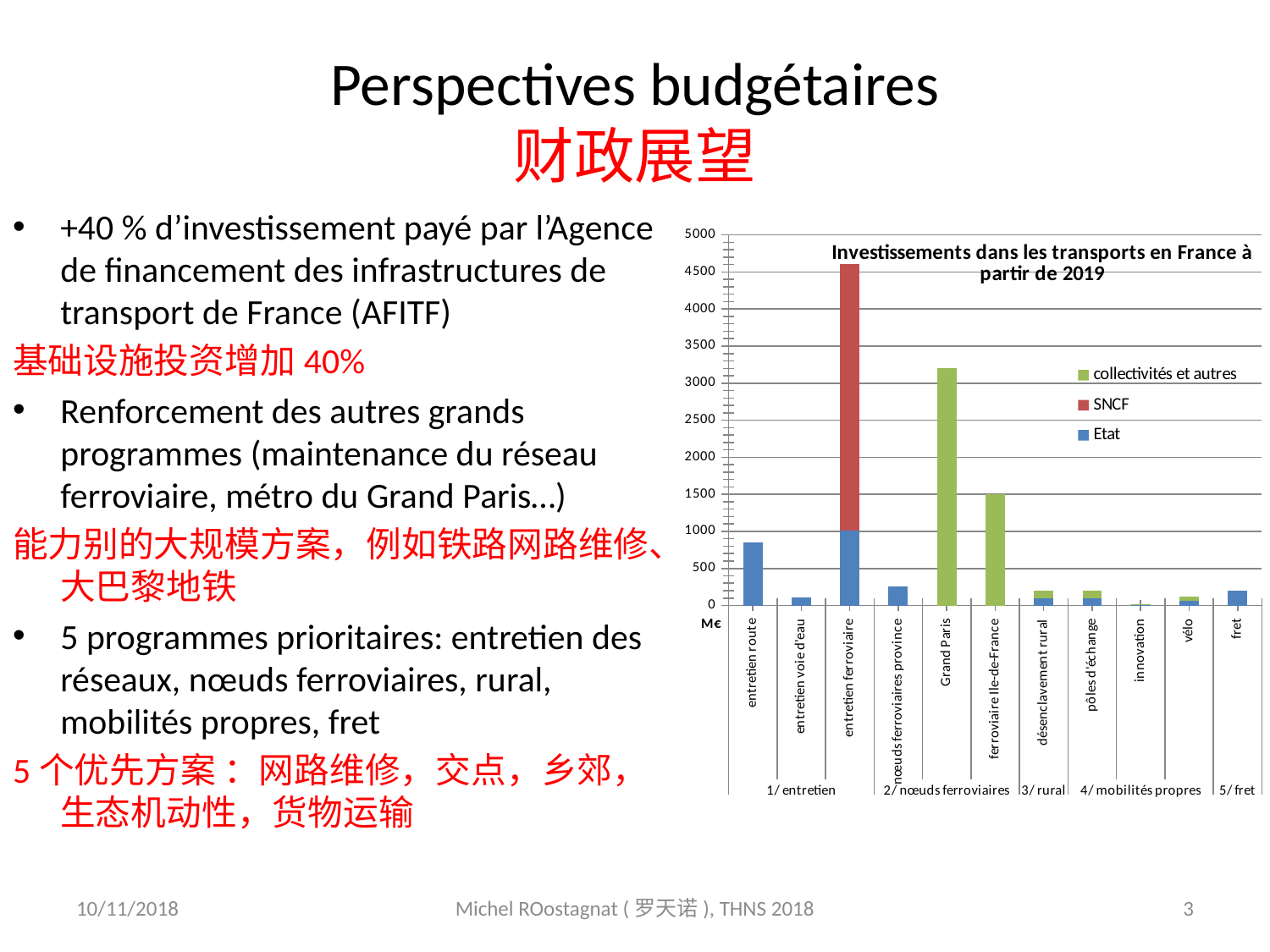

# Perspectives budgétaires 财政展望
+40 % d’investissement payé par l’Agence de financement des infrastructures de transport de France (AFITF)
基础设施投资增加40%
Renforcement des autres grands programmes (maintenance du réseau ferroviaire, métro du Grand Paris…)
能力别的大规模方案，例如铁路网路维修、大巴黎地铁
5 programmes prioritaires: entretien des réseaux, nœuds ferroviaires, rural, mobilités propres, fret
5个优先方案 ：网路维修，交点，乡郊，生态机动性，货物运输

### Chart: Investissements dans les transports en France à partir de 2019

| Category | Etat | SNCF | collectivités et autres |
|---|---|---|---|
| entretien route | 850.0 | None | None |
| entretien voie d'eau | 110.0 | None | None |
| entretien ferroviaire | 1012.0 | 3600.0 | None |
| nœuds ferroviaires province | 260.0 | None | None |
| Grand Paris | None | None | 3200.0 |
| ferroviaire Ile-de-France | None | None | 1500.0 |
| désenclavement rural | 100.0 | None | 100.0 |
| pôles d'échange | 100.0 | None | 100.0 |
| innovation | 8.0 | None | 8.0 |
| vélo | 60.0 | None | 60.0 |
| fret | 200.0 | None | None |
10/11/2018
Michel ROostagnat (罗天诺), THNS 2018
3